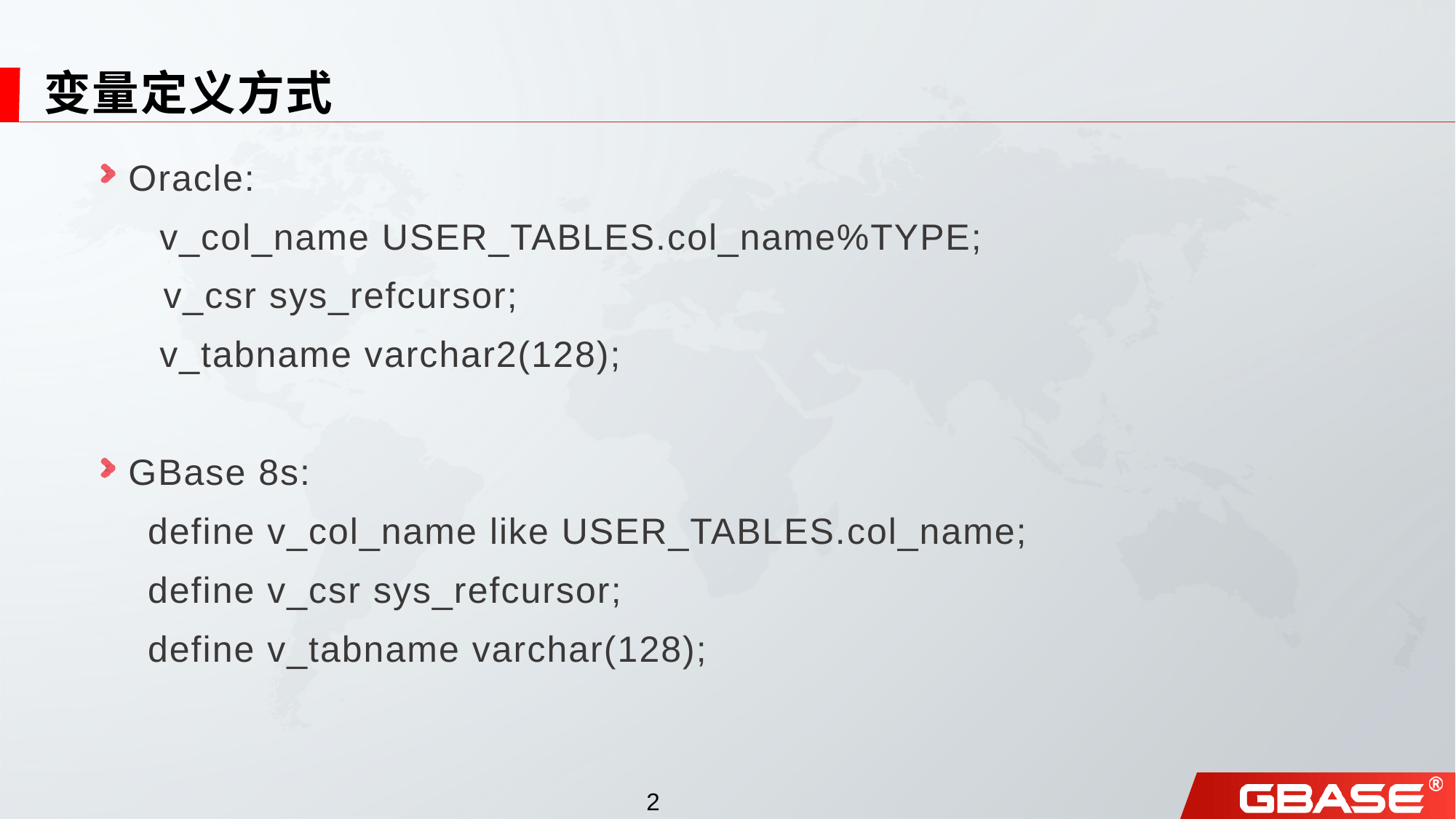

# 变量定义方式
Oracle:
     v_col_name USER_TABLES.col_name%TYPE;
	   v_csr sys_refcursor;
     v_tabname varchar2(128);

GBase 8s:
    define v_col_name like USER_TABLES.col_name;
    define v_csr sys_refcursor;
    define v_tabname varchar(128);